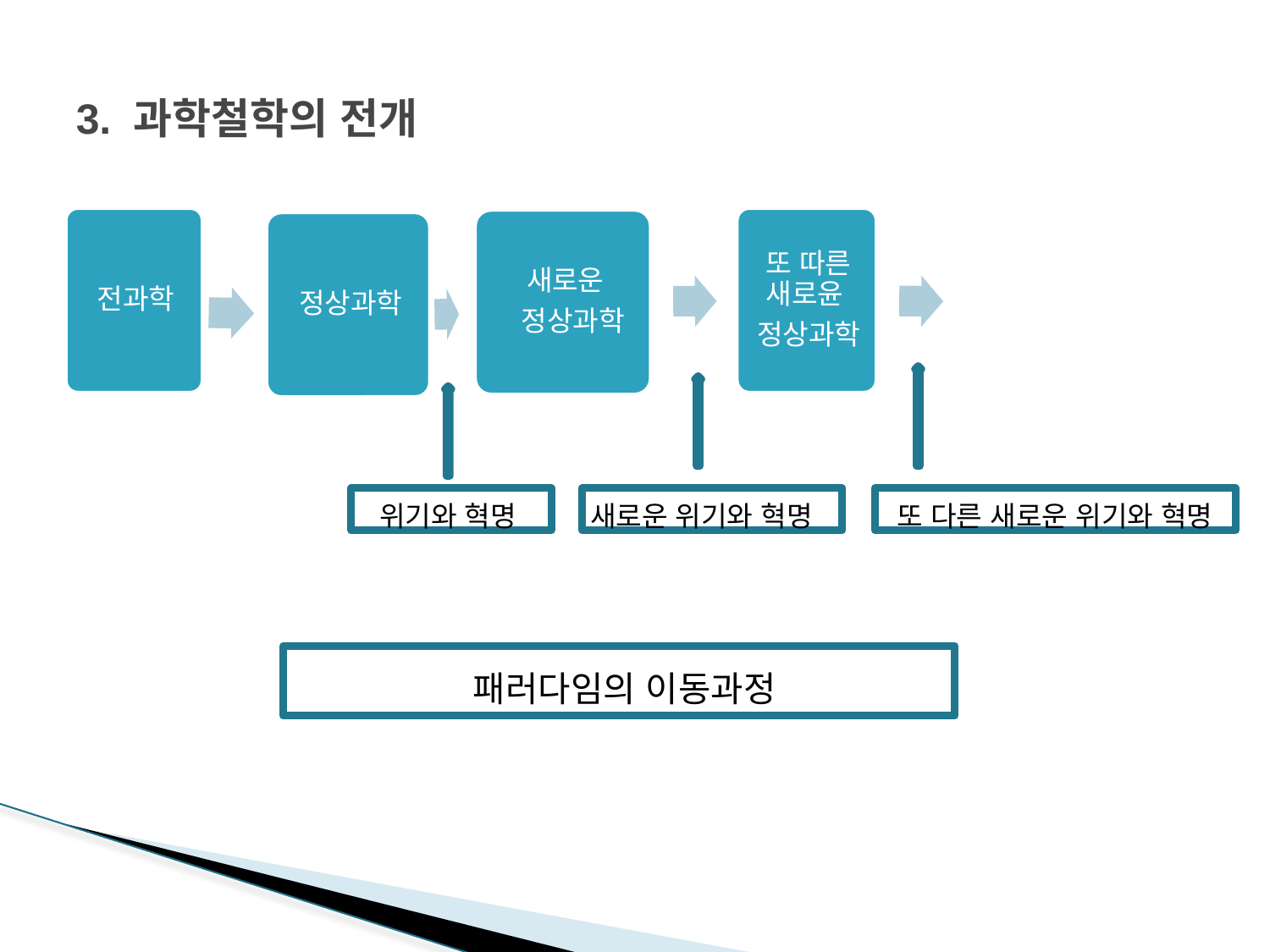

# 3. 과학철학의 전개
전과학

정상과학

새로운
 정상과학

또 따른 새로윤
정상과학

위기와 혁명
새로운 위기와 혁명
또 다른 새로운 위기와 혁명

패러다임의 이동과정